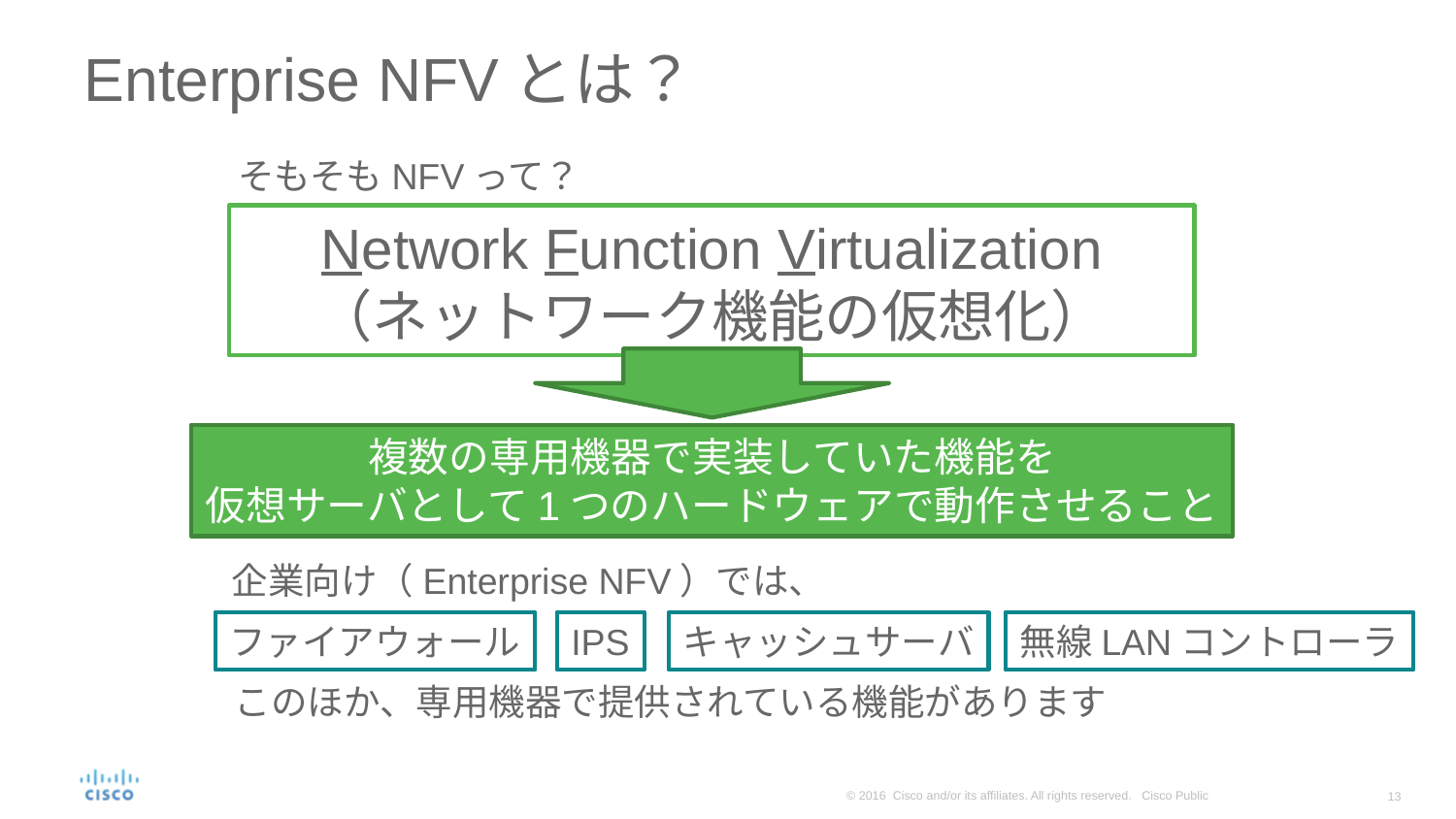

# Enterprise NFVとは？
そもそもNFVって？
Network Function Virtualization
（ネットワーク機能の仮想化）

複数の専用機器で実装していた機能を
仮想サーバとして1つのハードウェアで動作させること
企業向け（Enterprise NFV）では、
ファイアウォール
IPS
キャッシュサーバ
無線LANコントローラ
このほか、専用機器で提供されている機能があります